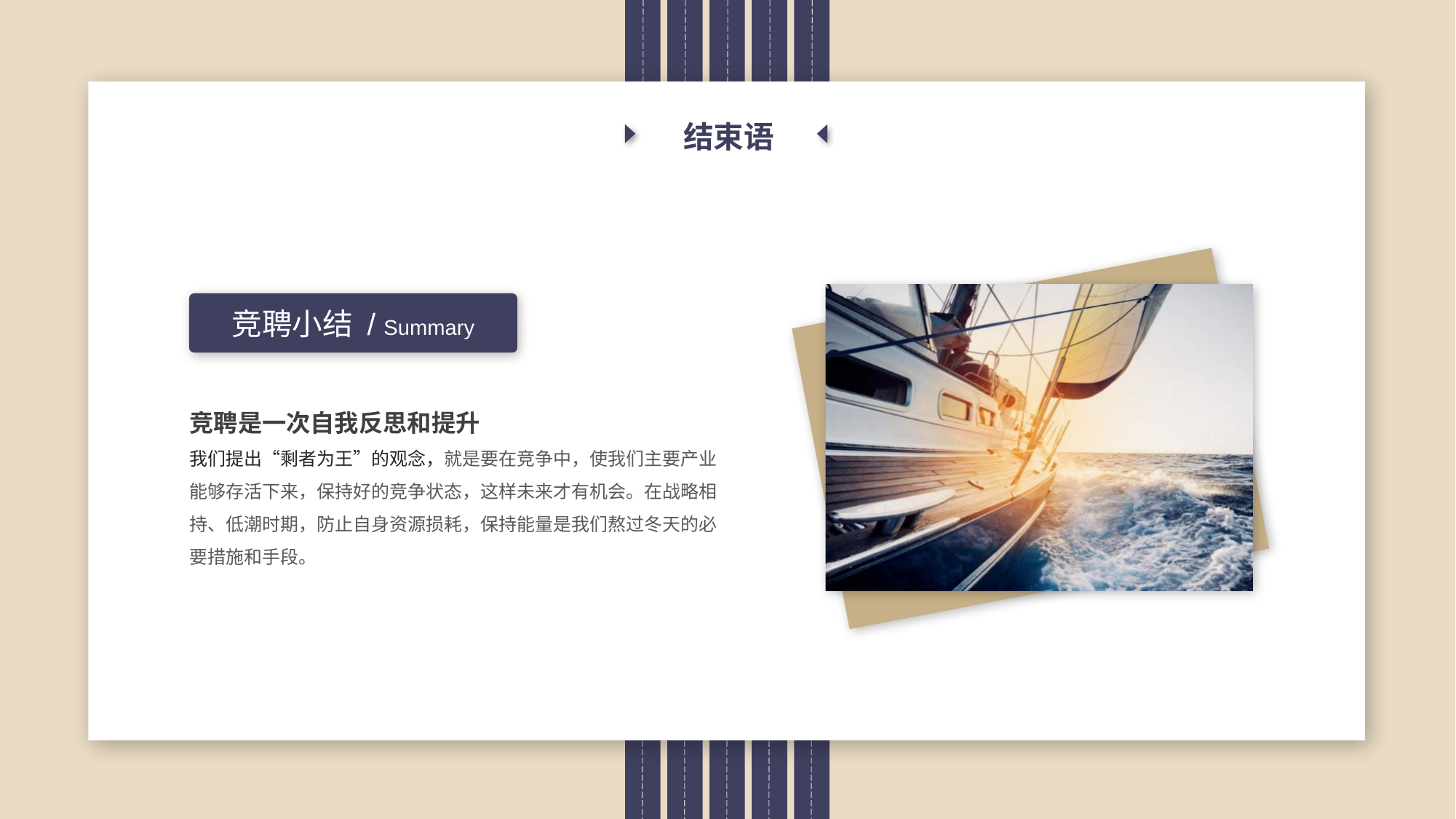

结束语

竞聘小结 / Summary
竞聘是一次自我反思和提升
我们提出“剩者为王”的观念，就是要在竞争中，使我们主要产业能够存活下来，保持好的竞争状态，这样未来才有机会。在战略相持、低潮时期，防止自身资源损耗，保持能量是我们熬过冬天的必要措施和手段。